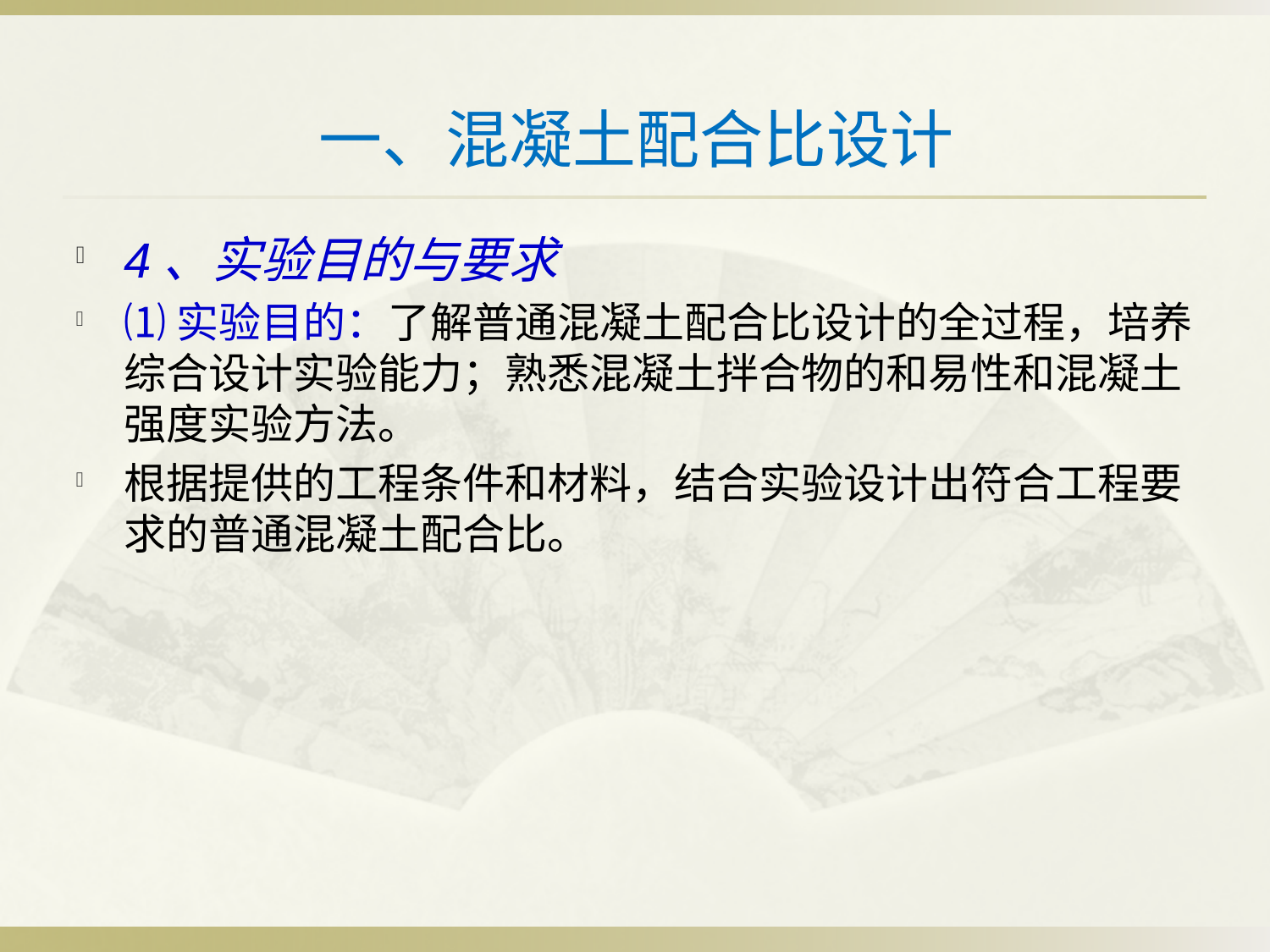

# 一、混凝土配合比设计
4、实验目的与要求
⑴实验目的：了解普通混凝土配合比设计的全过程，培养综合设计实验能力；熟悉混凝土拌合物的和易性和混凝土强度实验方法。
根据提供的工程条件和材料，结合实验设计出符合工程要求的普通混凝土配合比。